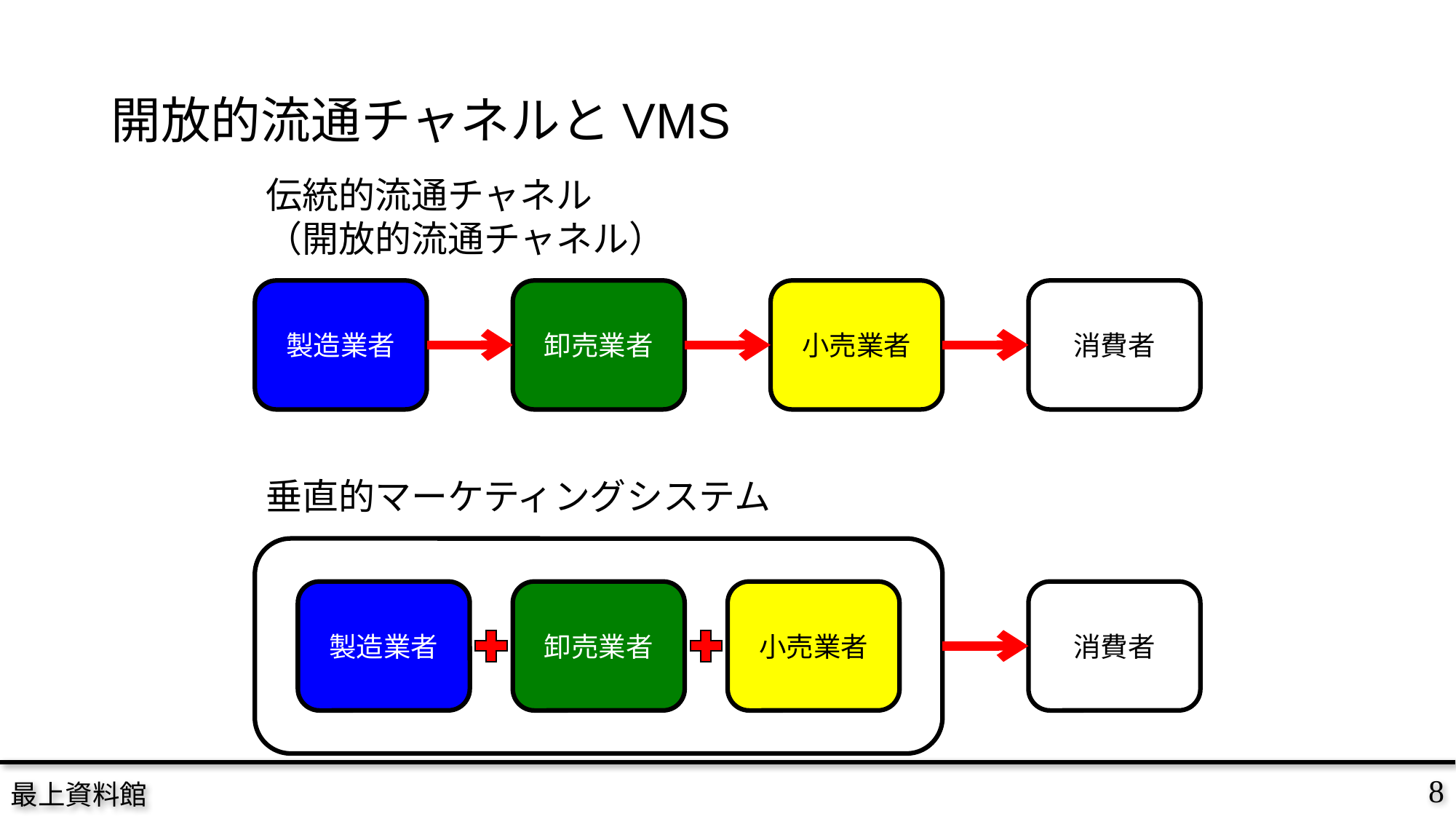

# 開放的流通チャネルとVMS
伝統的流通チャネル
（開放的流通チャネル）
製造業者
卸売業者
小売業者
消費者
垂直的マーケティングシステム

製造業者
卸売業者
小売業者
消費者